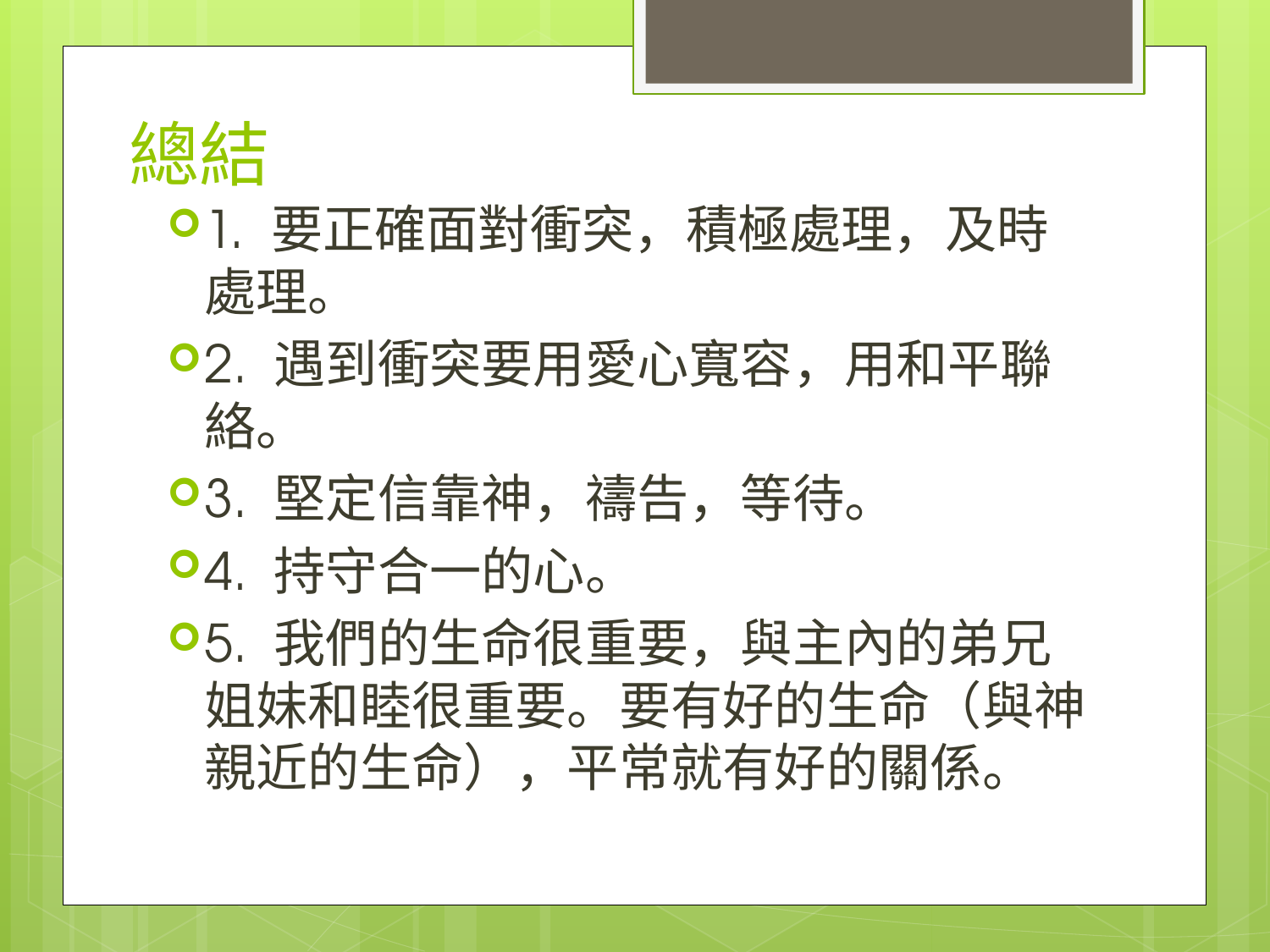

# 總結
1. 要正確面對衝突，積極處理，及時處理。
2. 遇到衝突要用愛心寬容，用和平聯絡。
3. 堅定信靠神，禱告，等待。
4. 持守合一的心。
5. 我們的生命很重要，與主內的弟兄姐妹和睦很重要。要有好的生命（與神親近的生命），平常就有好的關係。